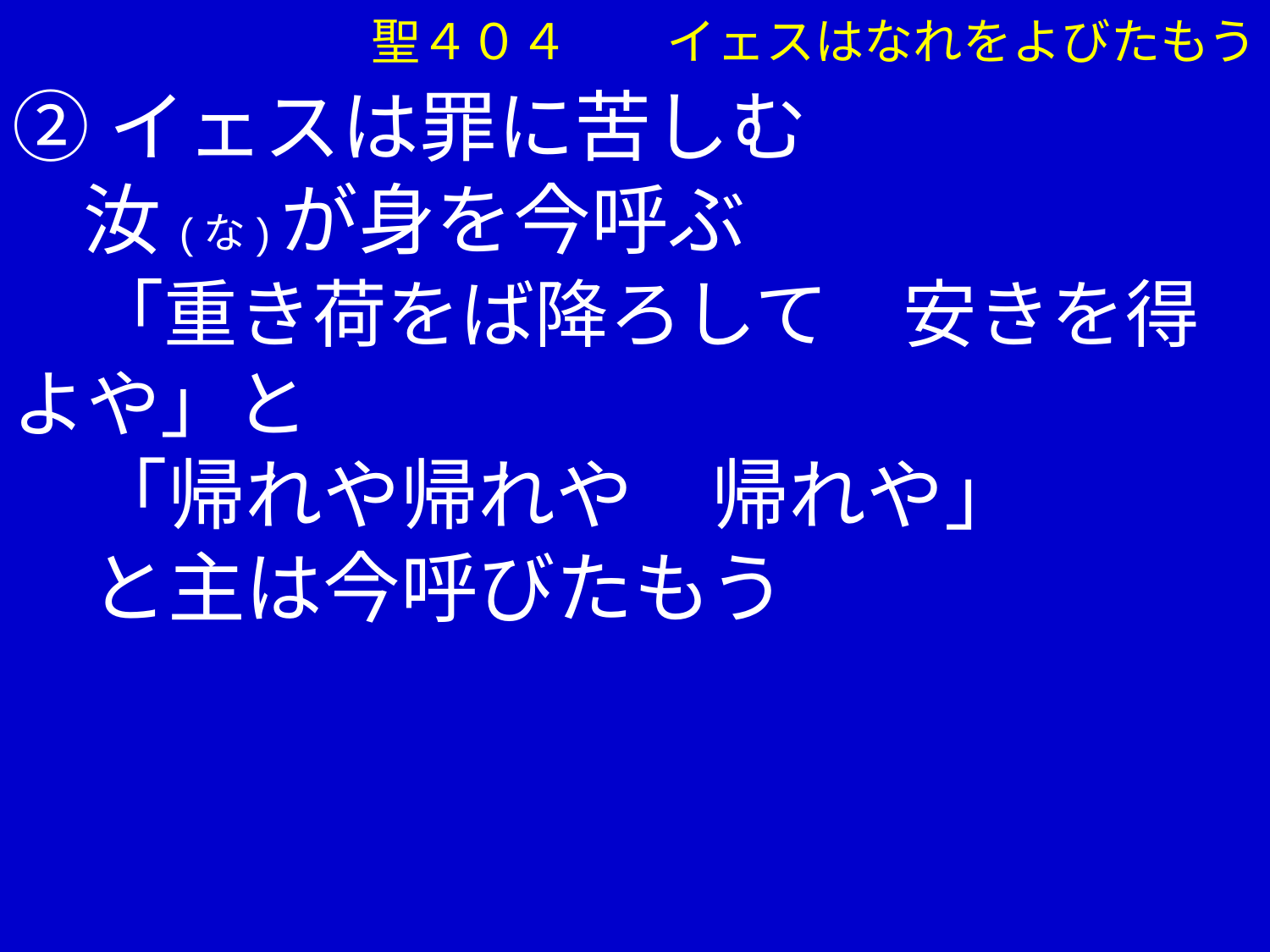

聖４０４　　イェスはなれをよびたもう
②イェスは罪に苦しむ
   汝(な)が身を今呼ぶ
　「重き荷をば降ろして　安きを得よや」と
　「帰れや帰れや　帰れや」
　と主は今呼びたもう